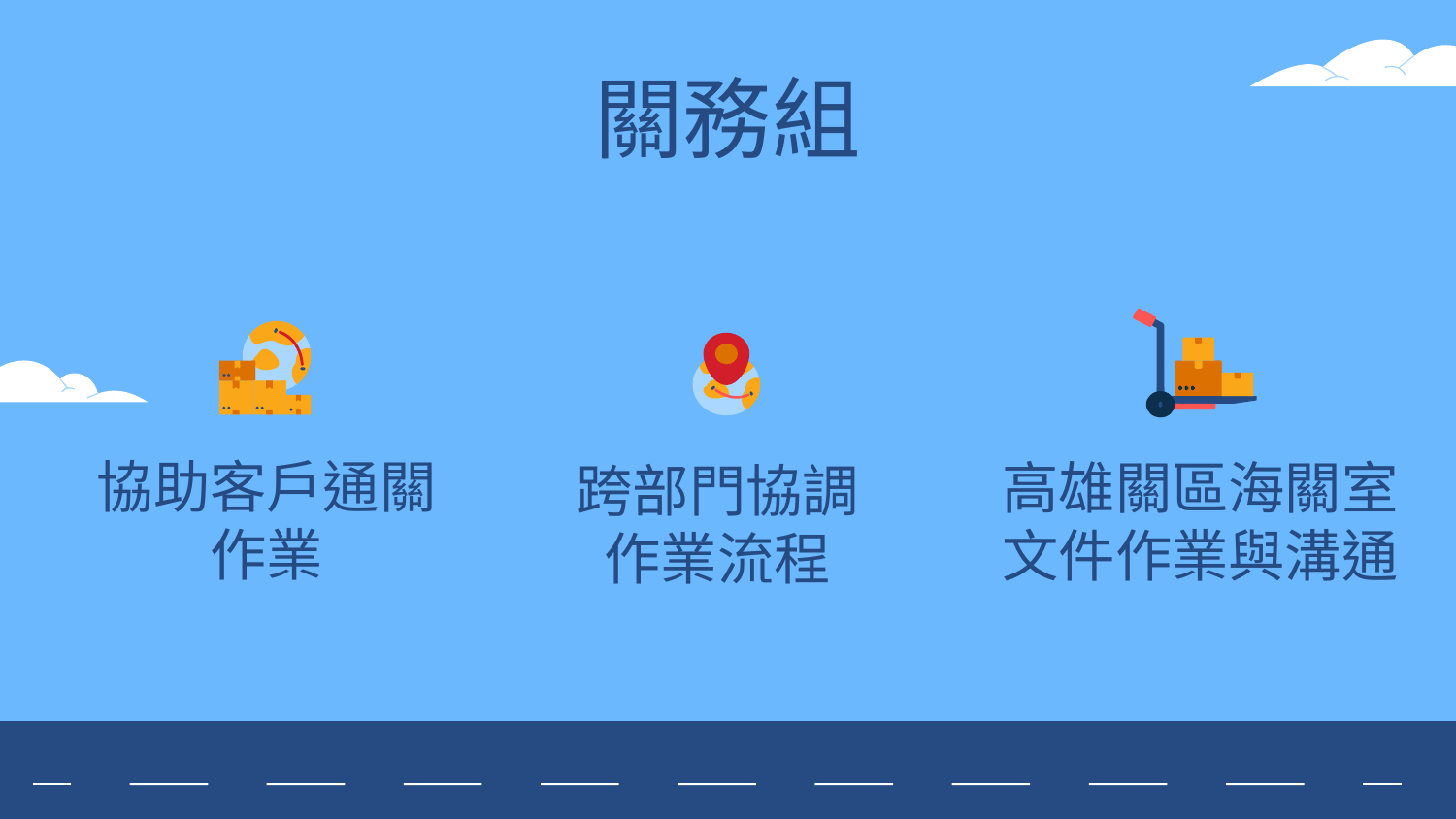

# 關務組

高雄關區海關室文件作業與溝通
協助客戶通關作業
跨部門協調作業流程